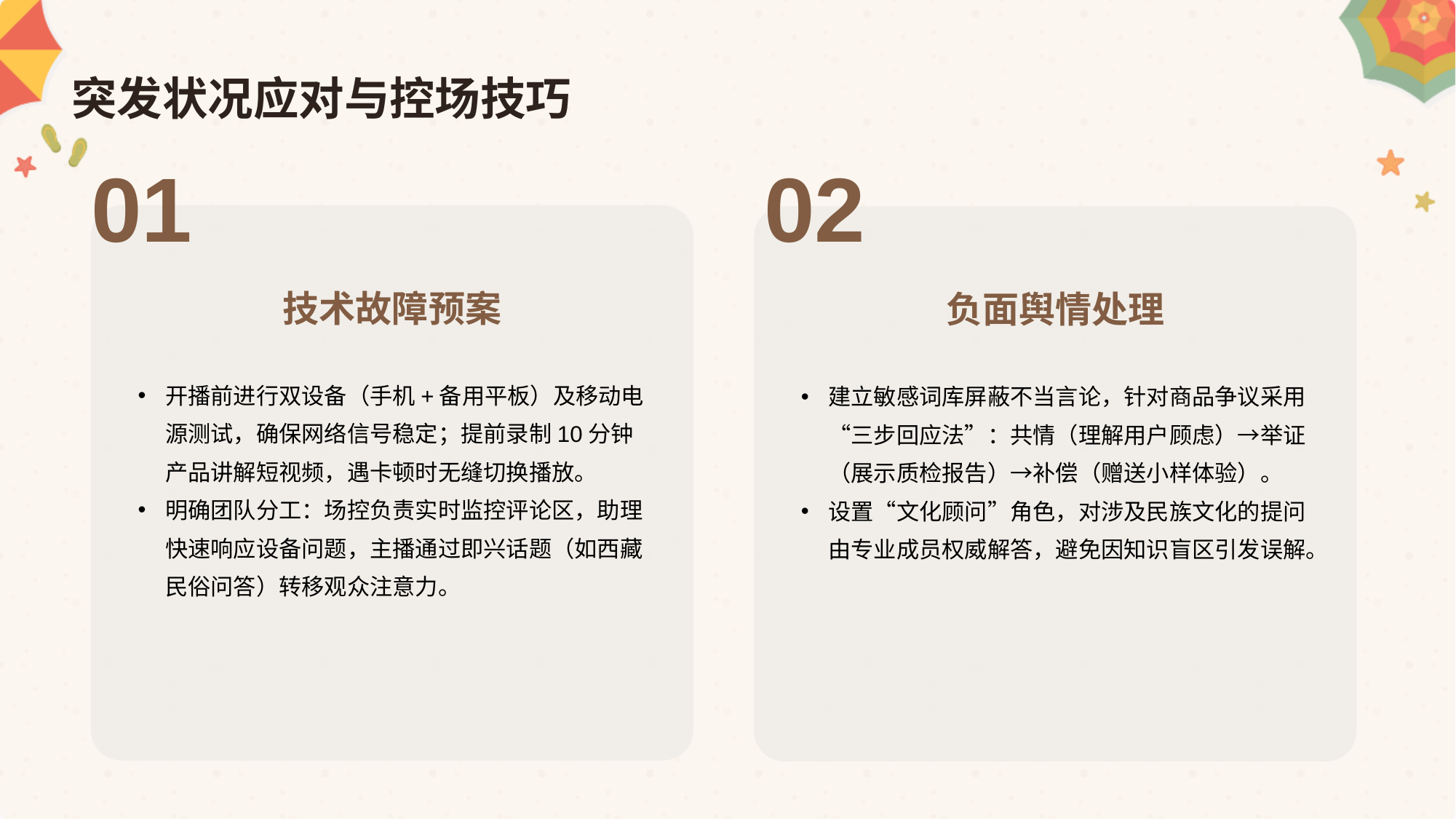

突发状况应对与控场技巧
01
02

技术故障预案
负面舆情处理
开播前进行双设备（手机+备用平板）及移动电源测试，确保网络信号稳定；提前录制10分钟产品讲解短视频，遇卡顿时无缝切换播放。
明确团队分工：场控负责实时监控评论区，助理快速响应设备问题，主播通过即兴话题（如西藏民俗问答）转移观众注意力。
建立敏感词库屏蔽不当言论，针对商品争议采用“三步回应法”：共情（理解用户顾虑）→举证（展示质检报告）→补偿（赠送小样体验）。
设置“文化顾问”角色，对涉及民族文化的提问由专业成员权威解答，避免因知识盲区引发误解。